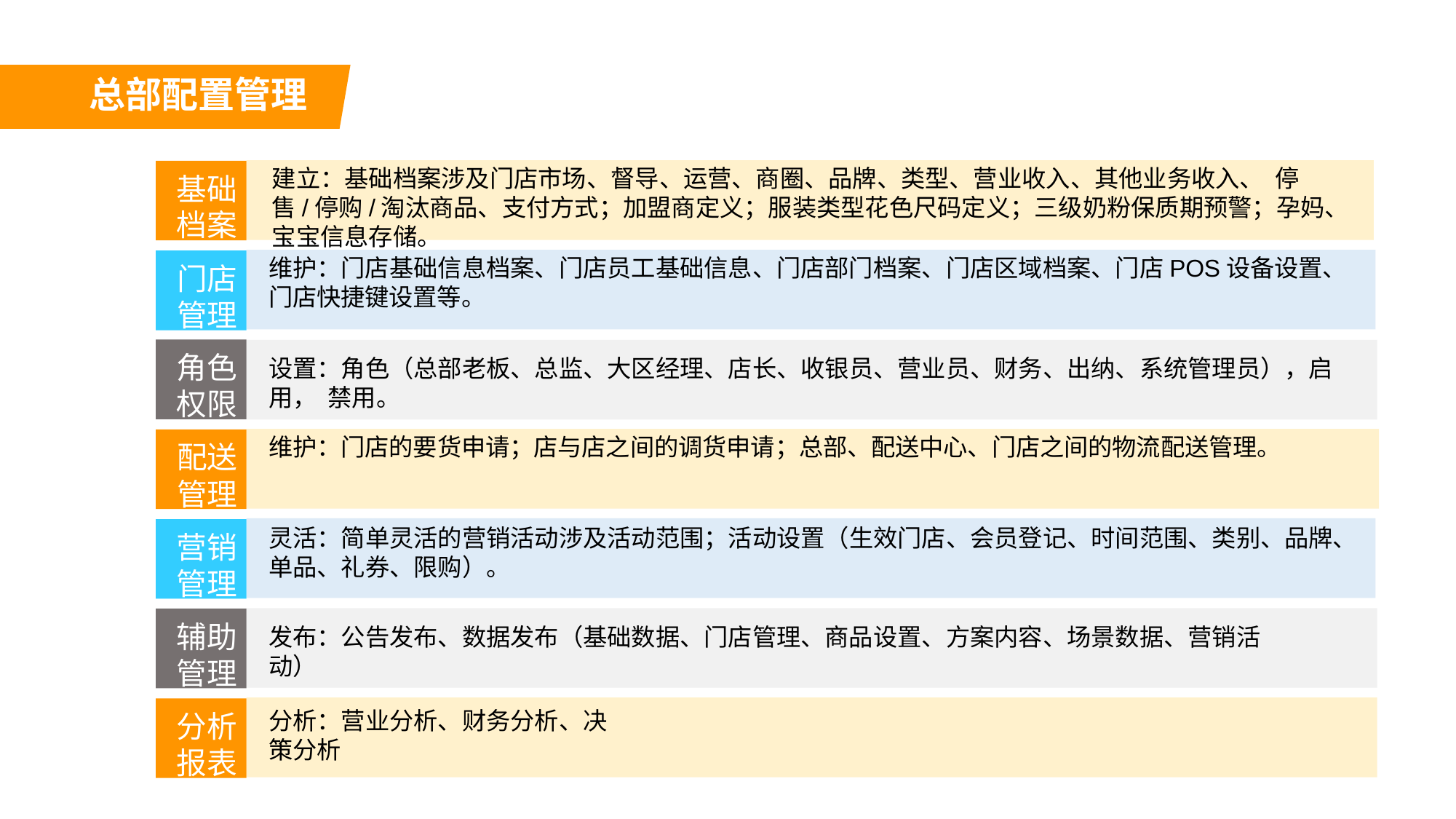

# 总部配置管理

建立：基础档案涉及门店市场、督导、运营、商圈、品牌、类型、营业收入、其他业务收入、  停售/停购/淘汰商品、支付方式；加盟商定义；服装类型花色尺码定义；三级奶粉保质期预警；孕妈、宝宝信息存储。
基础  档案

维护：门店基础信息档案、门店员工基础信息、门店部门档案、门店区域档案、门店POS设备设置、  门店快捷键设置等。
门店  管理

角色  权限
设置：角色（总部老板、总监、大区经理、店长、收银员、营业员、财务、出纳、系统管理员），启用，  禁用。

维护：门店的要货申请；店与店之间的调货申请；总部、配送中心、门店之间的物流配送管理。
配送  管理

灵活：简单灵活的营销活动涉及活动范围；活动设置（生效门店、会员登记、时间范围、类别、品牌、单品、礼券、限购）。
营销  管理

辅助  管理
发布：公告发布、数据发布（基础数据、门店管理、商品设置、方案内容、场景数据、营销活动）

分析：营业分析、财务分析、决策分析
分析  报表